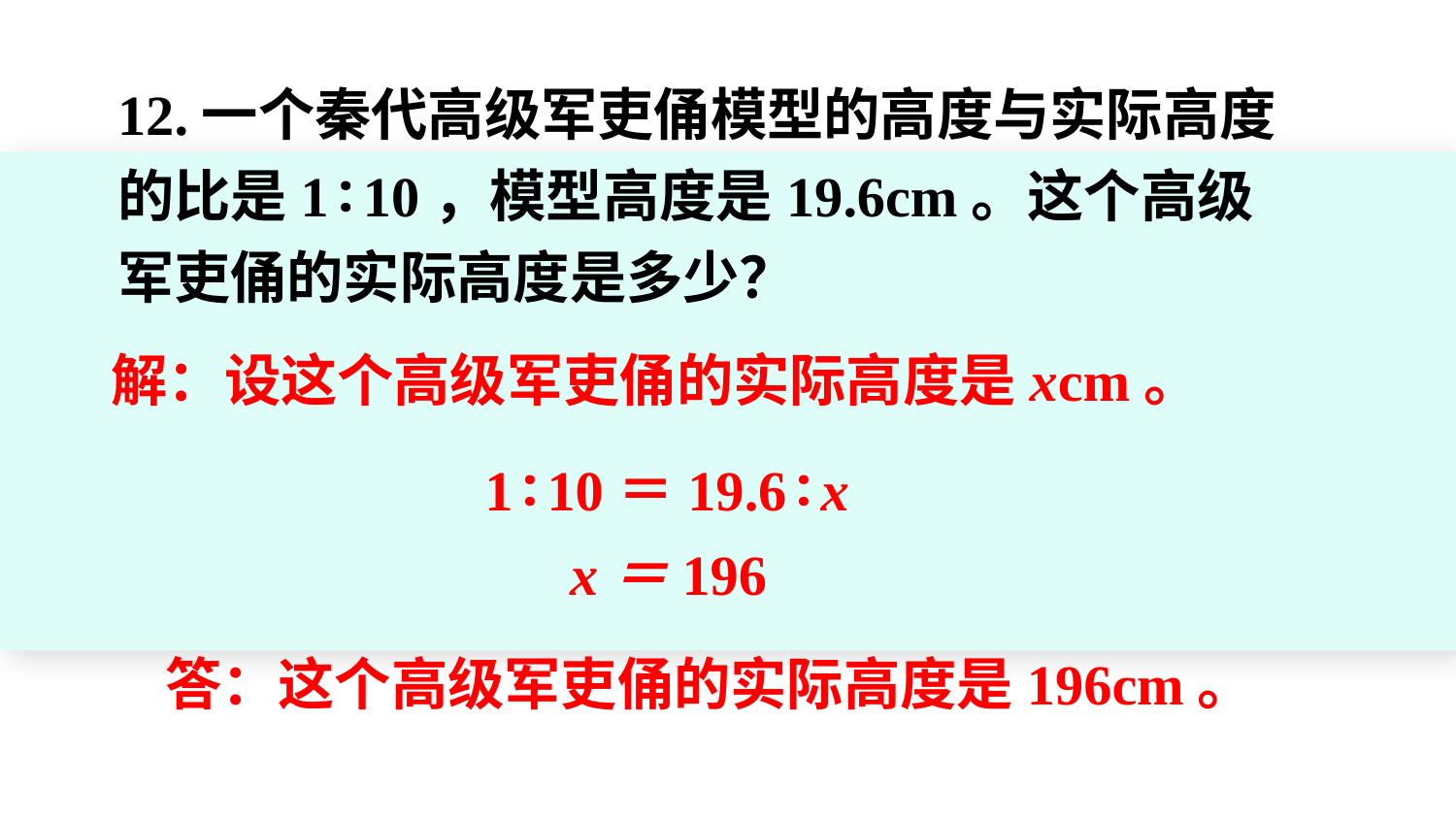

12.一个秦代高级军吏俑模型的高度与实际高度的比是1∶10，模型高度是19.6cm。这个高级军吏俑的实际高度是多少？
解：设这个高级军吏俑的实际高度是xcm。
1∶10＝19.6∶x
x＝196
答：这个高级军吏俑的实际高度是196cm。